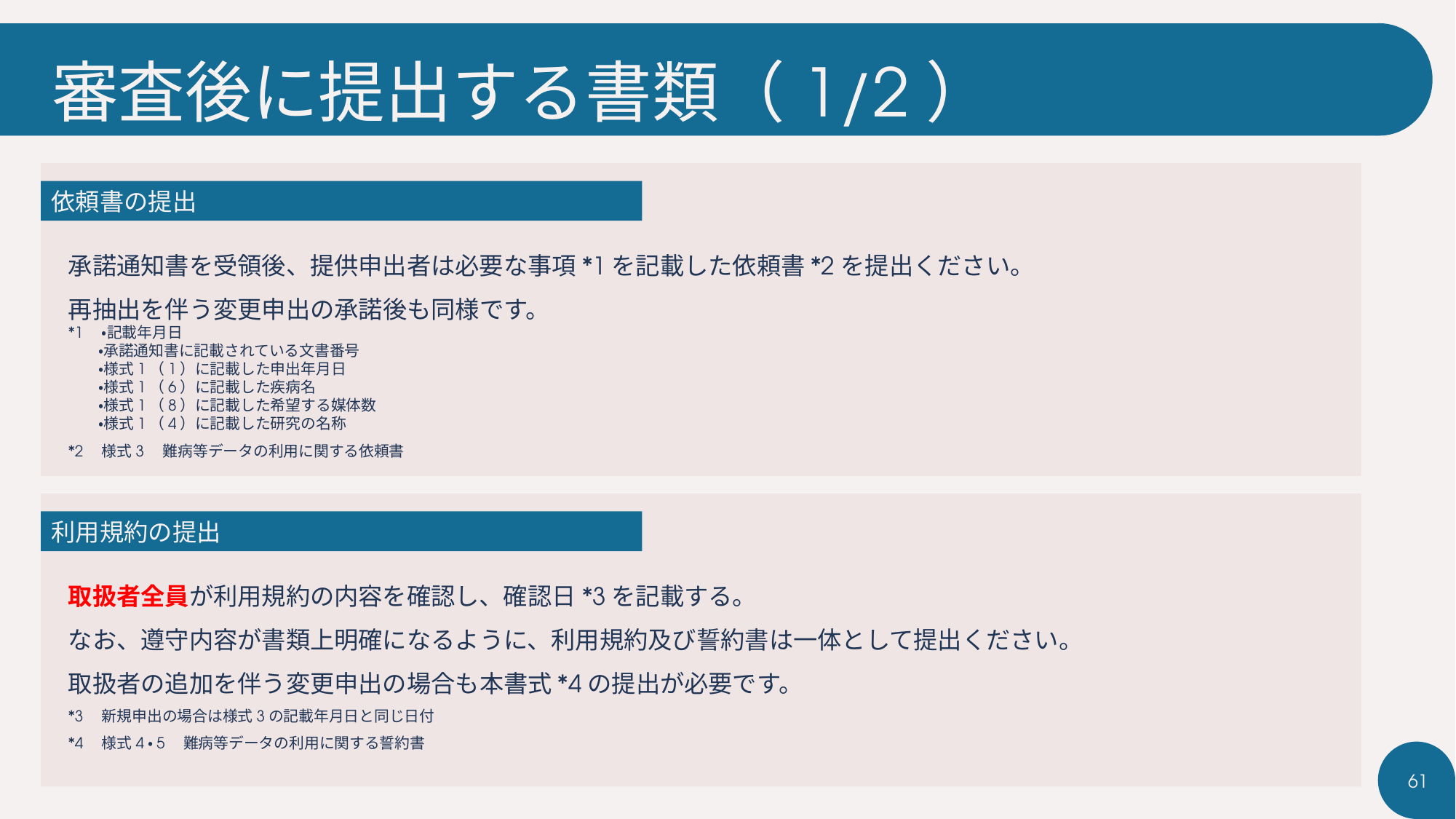

# 審査後に提出する書類（1/2）

依頼書の提出
承諾通知書を受領後、提供申出者は必要な事項*1を記載した依頼書*2を提出ください。
再抽出を伴う変更申出の承諾後も同様です。
*1　・記載年月日
　　・承諾通知書に記載されている文書番号
　　・様式1（1）に記載した申出年月日
　　・様式1（6）に記載した疾病名
　　・様式1（8）に記載した希望する媒体数
　　・様式1（4）に記載した研究の名称
*2　様式3　難病等データの利用に関する依頼書

利用規約の提出
取扱者全員が利用規約の内容を確認し、確認日*3を記載する。
なお、遵守内容が書類上明確になるように、利用規約及び誓約書は一体として提出ください。
取扱者の追加を伴う変更申出の場合も本書式*4の提出が必要です。
*3　新規申出の場合は様式3の記載年月日と同じ日付
*4　様式4・5　難病等データの利用に関する誓約書
61